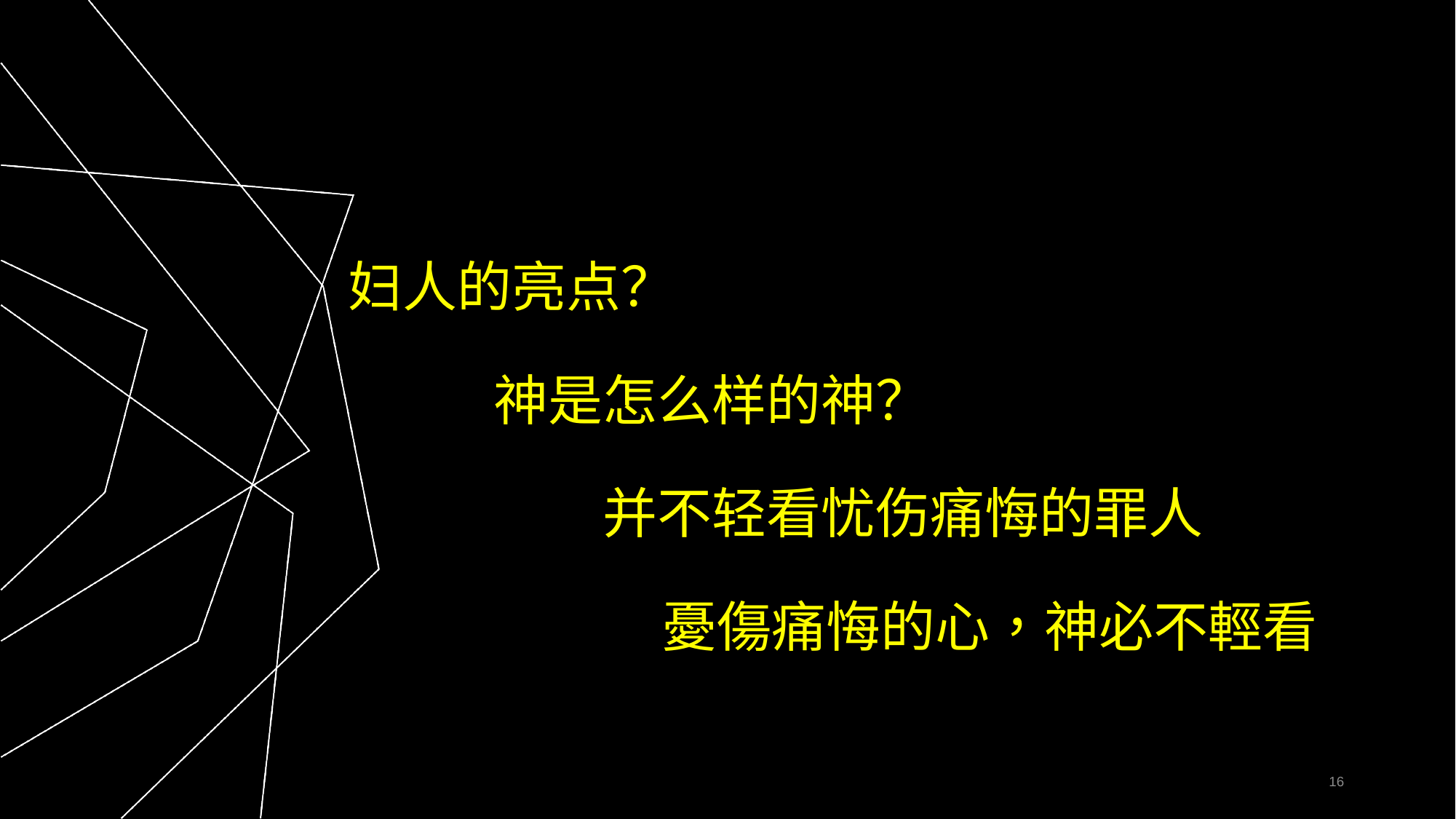

妇人的亮点？
		   神是怎么样的神？
			   并不轻看忧伤痛悔的罪人
				憂傷痛悔的心，神必不輕看
16